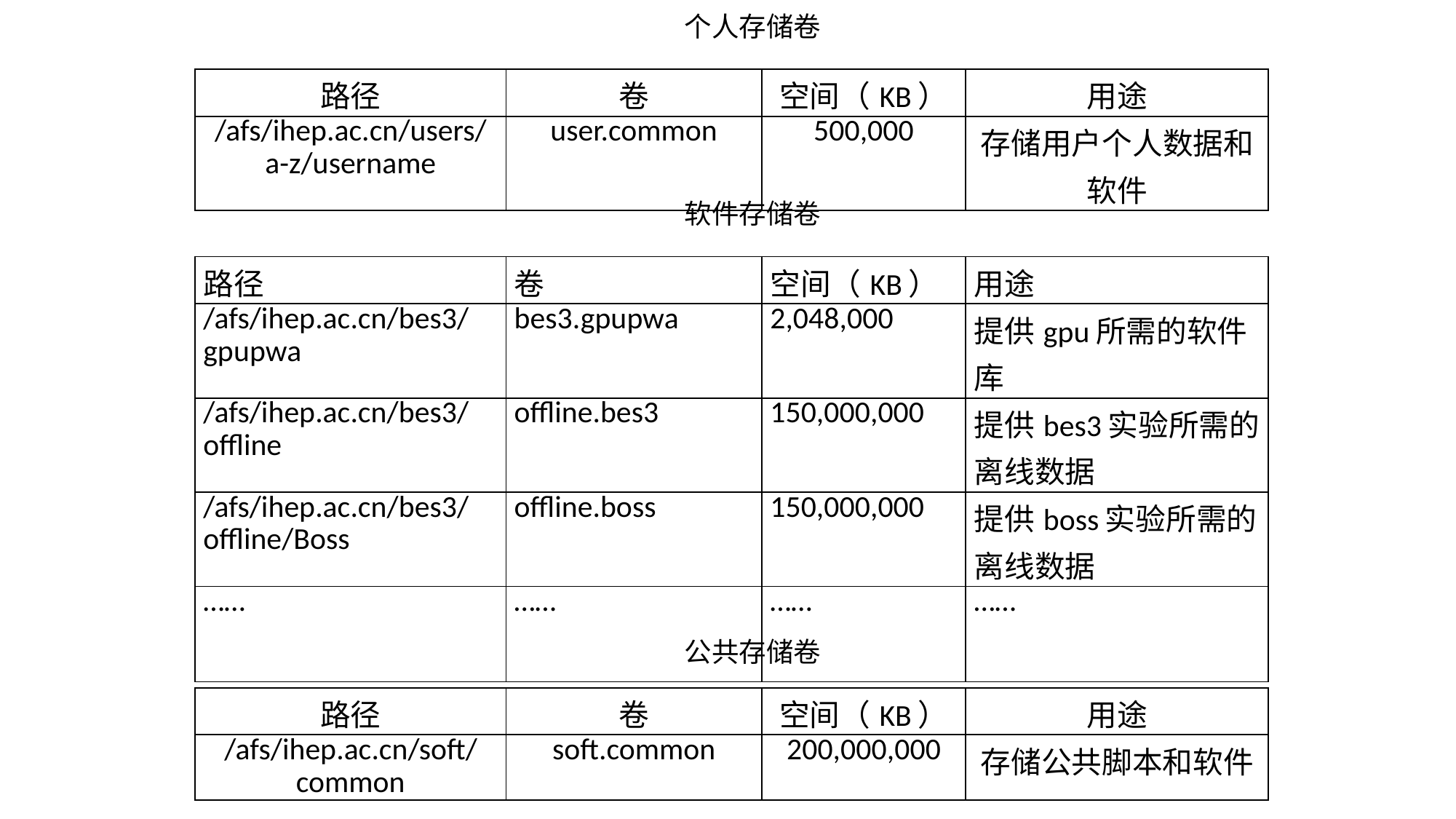

个人存储卷
| 路径 | 卷 | 空间（KB） | 用途 |
| --- | --- | --- | --- |
| /afs/ihep.ac.cn/users/a-z/username | user.common | 500,000 | 存储用户个人数据和软件 |
软件存储卷

| 路径 | 卷 | 空间（KB） | 用途 |
| --- | --- | --- | --- |
| /afs/ihep.ac.cn/bes3/gpupwa | bes3.gpupwa | 2,048,000 | 提供gpu所需的软件库 |
| /afs/ihep.ac.cn/bes3/offline | offline.bes3 | 150,000,000 | 提供bes3实验所需的离线数据 |
| /afs/ihep.ac.cn/bes3/offline/Boss | offline.boss | 150,000,000 | 提供boss实验所需的离线数据 |
| …… | …… | …… | …… |
公共存储卷
| 路径 | 卷 | 空间（KB） | 用途 |
| --- | --- | --- | --- |
| /afs/ihep.ac.cn/soft/common | soft.common | 200,000,000 | 存储公共脚本和软件 |